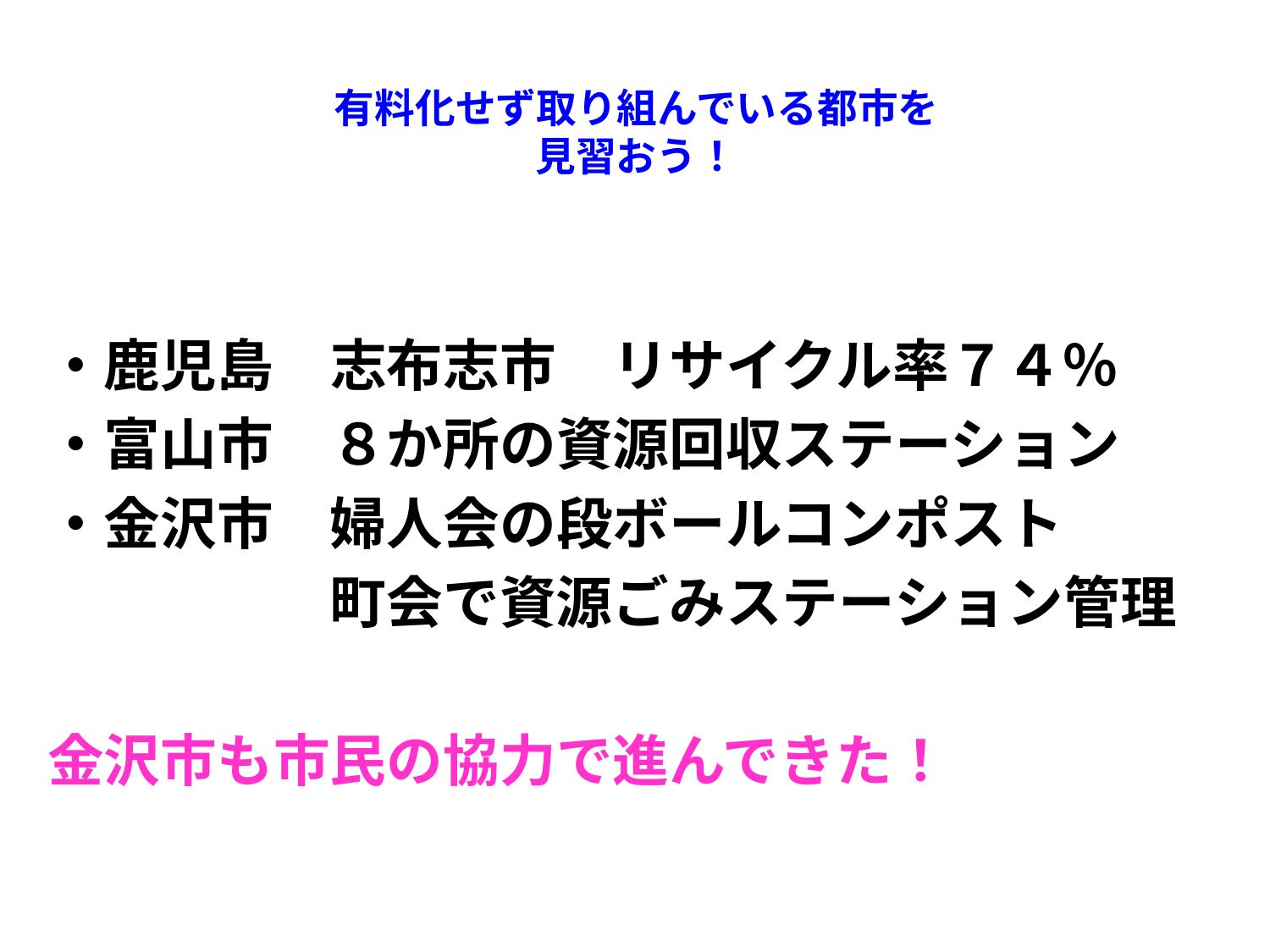

# 有料化せず取り組んでいる都市を 見習おう！
・鹿児島　志布志市　リサイクル率７４％
・富山市　８か所の資源回収ステーション
・金沢市　婦人会の段ボールコンポスト
　　　　　町会で資源ごみステーション管理

金沢市も市民の協力で進んできた！